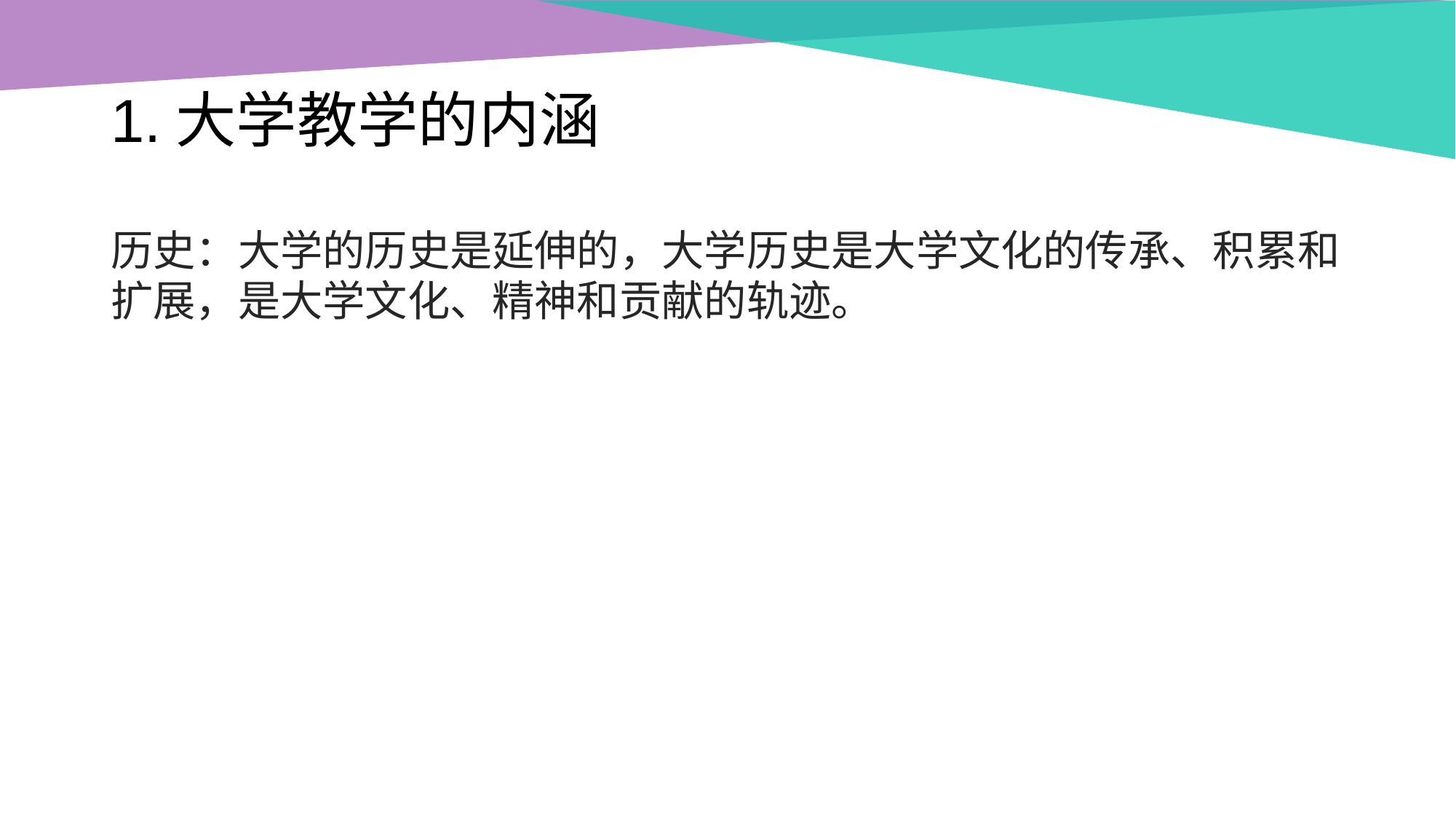

1.大学教学的内涵
历史：大学的历史是延伸的，大学历史是大学文化的传承、积累和扩展，是大学文化、精神和贡献的轨迹。